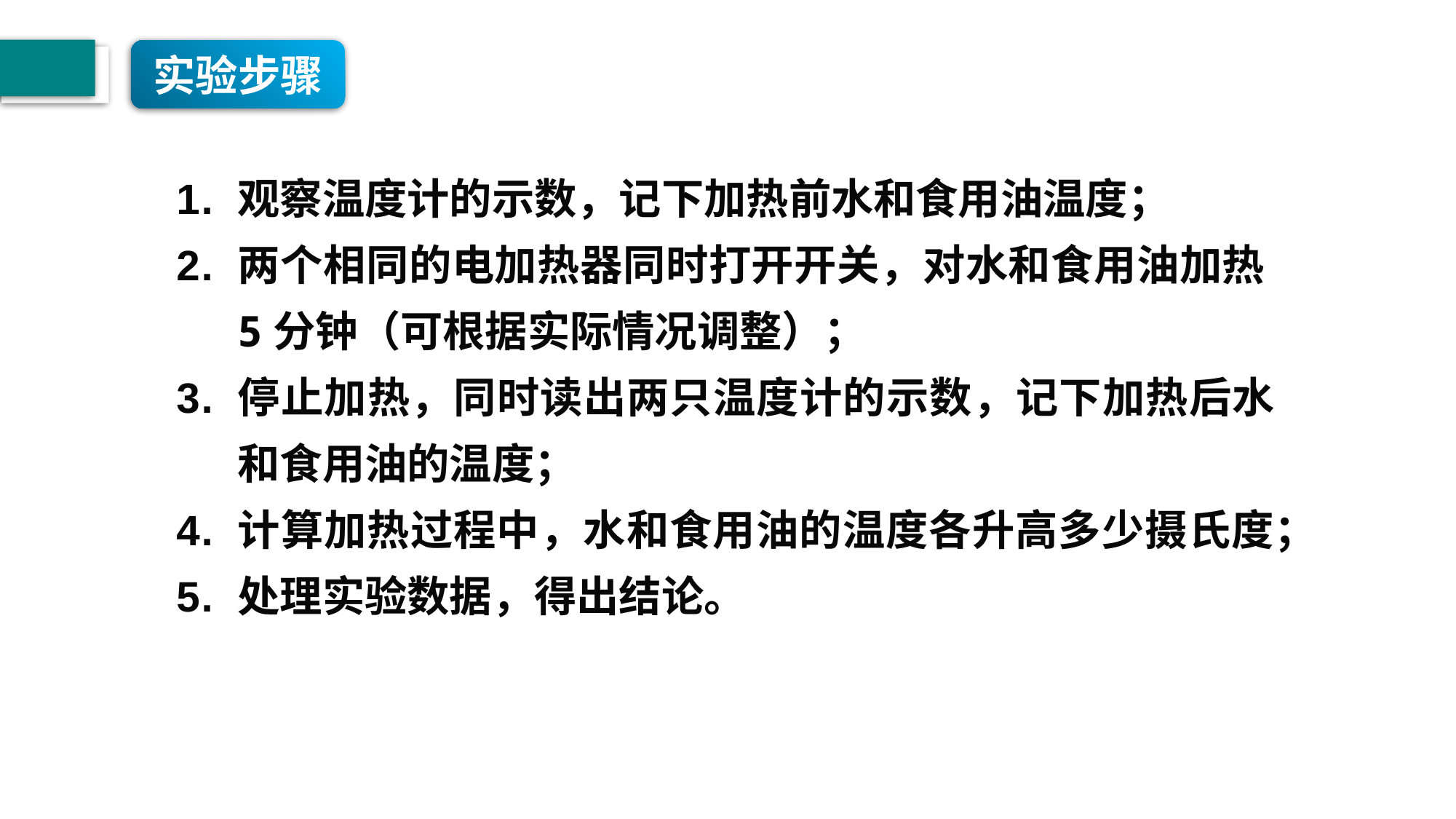

#
实验步骤
观察温度计的示数，记下加热前水和食用油温度；
两个相同的电加热器同时打开开关，对水和食用油加热5分钟（可根据实际情况调整）；
停止加热，同时读出两只温度计的示数，记下加热后水和食用油的温度；
计算加热过程中，水和食用油的温度各升高多少摄氏度；
处理实验数据，得出结论。